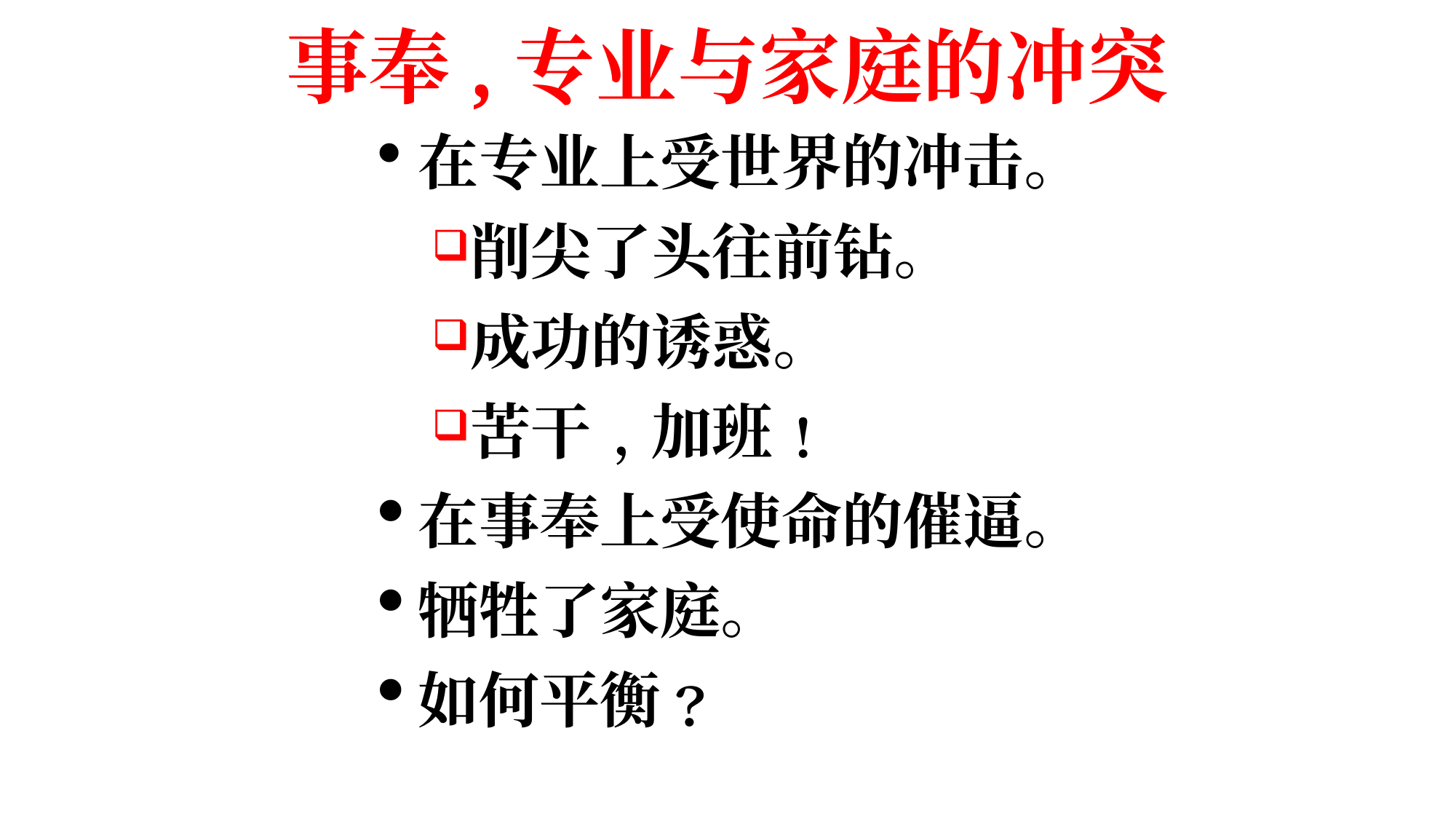

事奉,专业与家庭的冲突
在专业上受世界的冲击。
削尖了头往前钻。
成功的诱惑。
苦干﹐加班﹗
在事奉上受使命的催逼。
牺牲了家庭。
如何平衡﹖